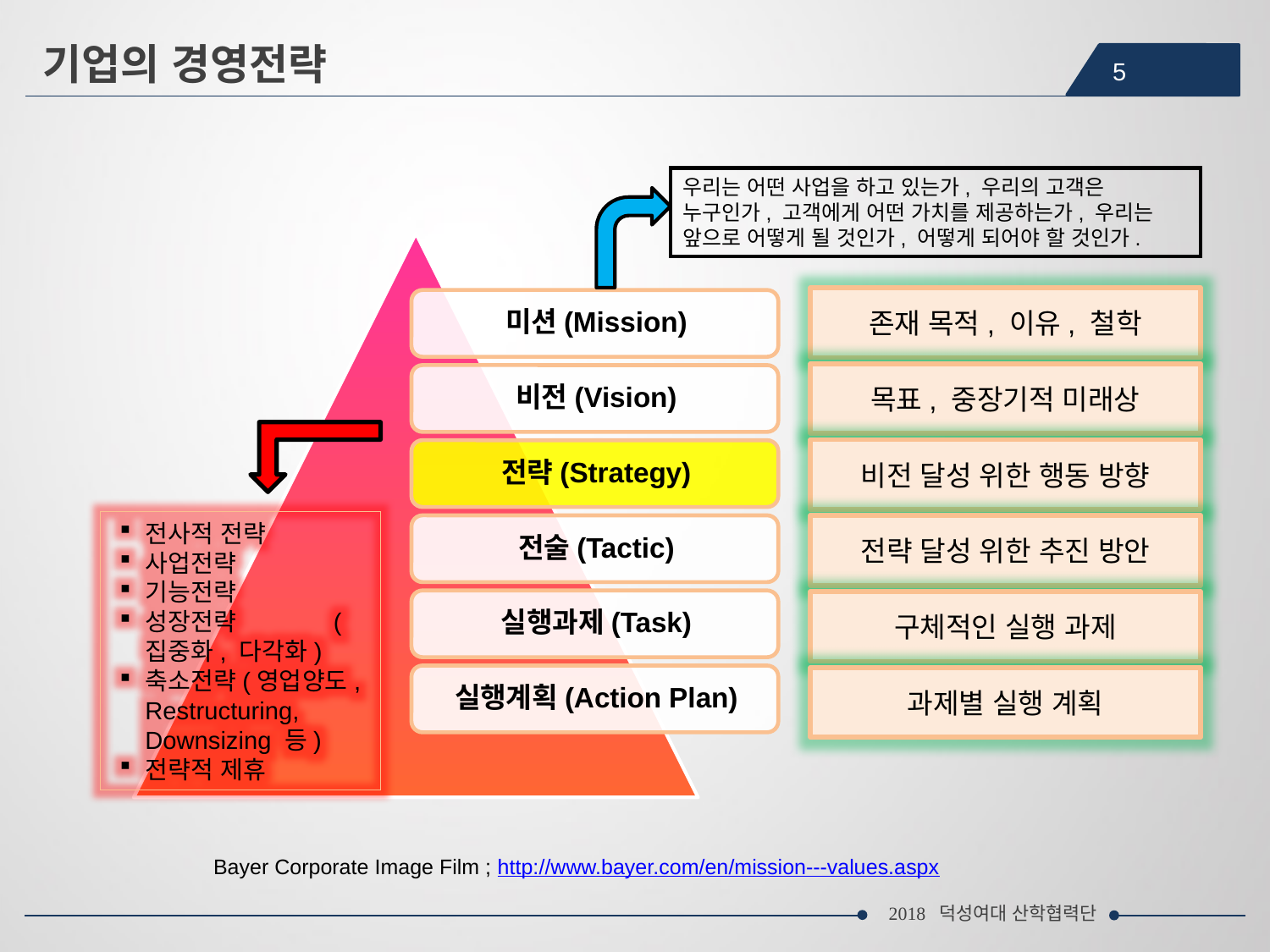

기업의 경영전략

5
우리는 어떤 사업을 하고 있는가, 우리의 고객은 누구인가, 고객에게 어떤 가치를 제공하는가, 우리는 앞으로 어떻게 될 것인가, 어떻게 되어야 할 것인가.

미션(Mission)
비전(Vision)
전략(Strategy)
전술(Tactic)
실행과제(Task)
실행계획(Action Plan)
존재 목적, 이유, 철학
목표, 중장기적 미래상
비전 달성 위한 행동 방향
전략 달성 위한 추진 방안
구체적인 실행 과제
과제별 실행 계획
Bayer Corporate Image Film ; http://www.bayer.com/en/mission---values.aspx

전사적 전략
사업전략
기능전략
성장전략             (집중화, 다각화)
축소전략(영업양도, Restructuring, Downsizing 등)
전략적 제휴